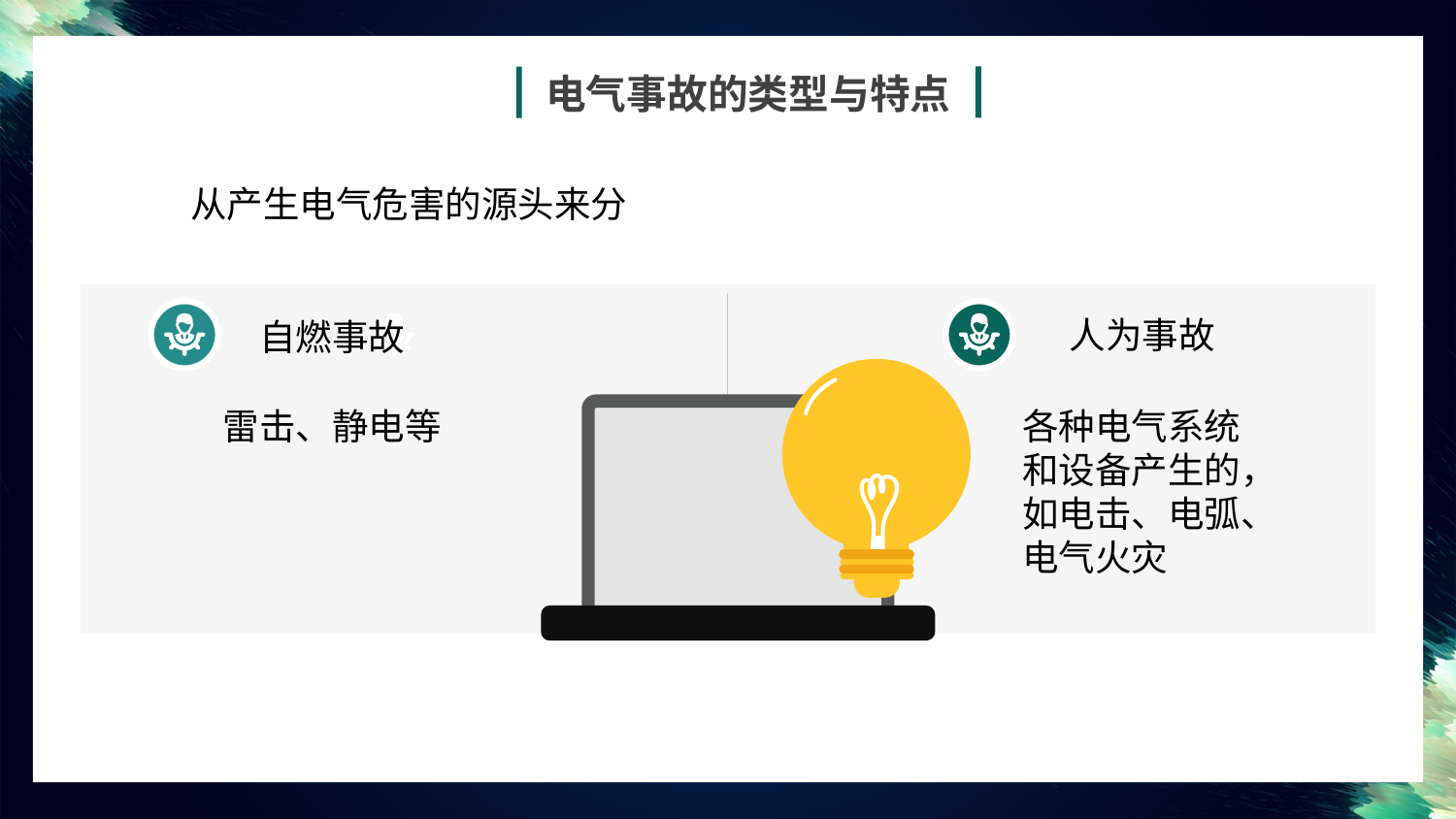

电气事故的类型与特点

从产生电气危害的源头来分

人为事故
自燃事故

雷击、静电等
各种电气系统和设备产生的，如电击、电弧、电气火灾